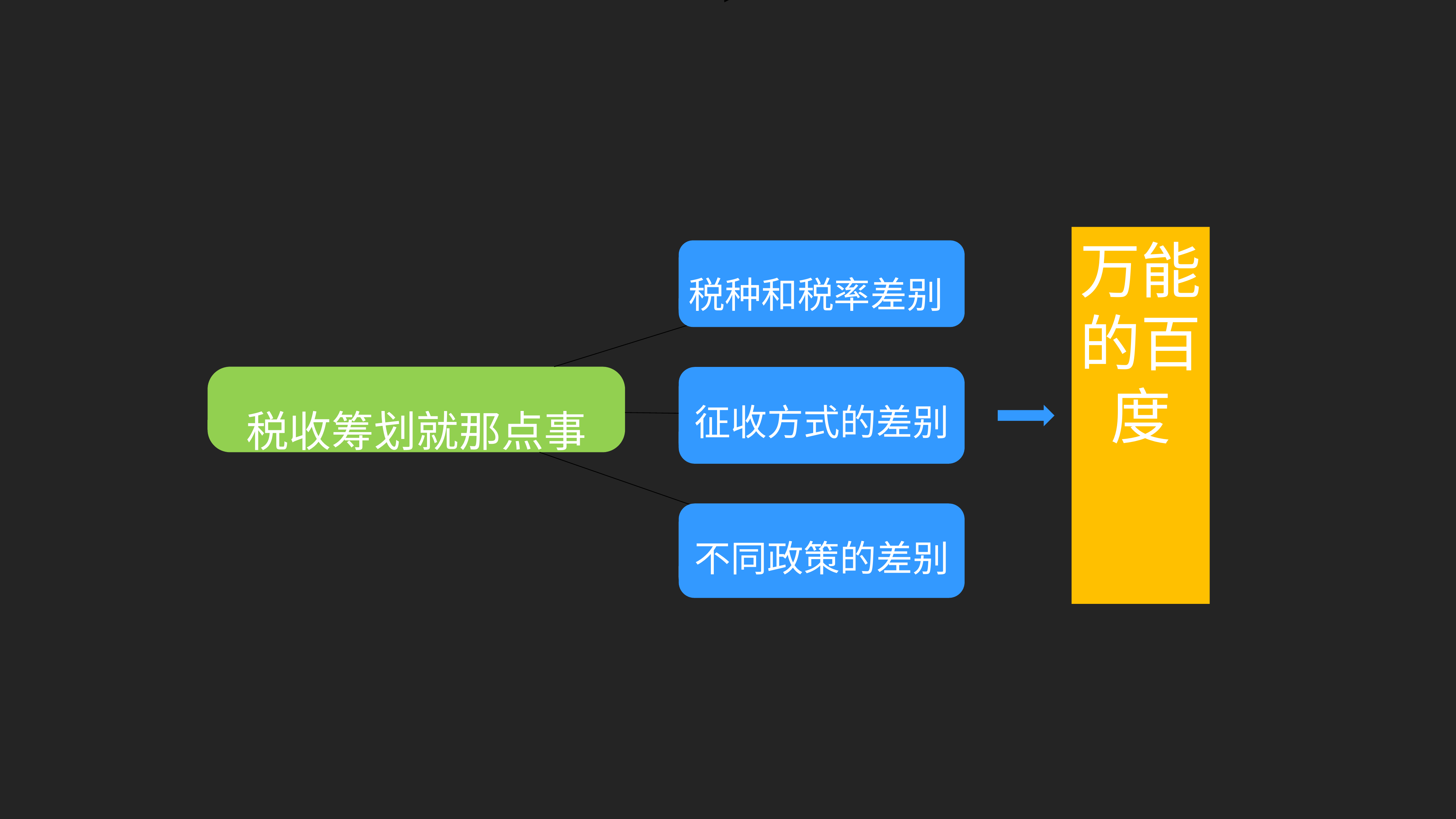

万能的百度

税种和税率差别

税种和税率差别

税收筹划就那点事

征收方式的差别

征收方式的差别

不同政策的差别

不同政策的差别